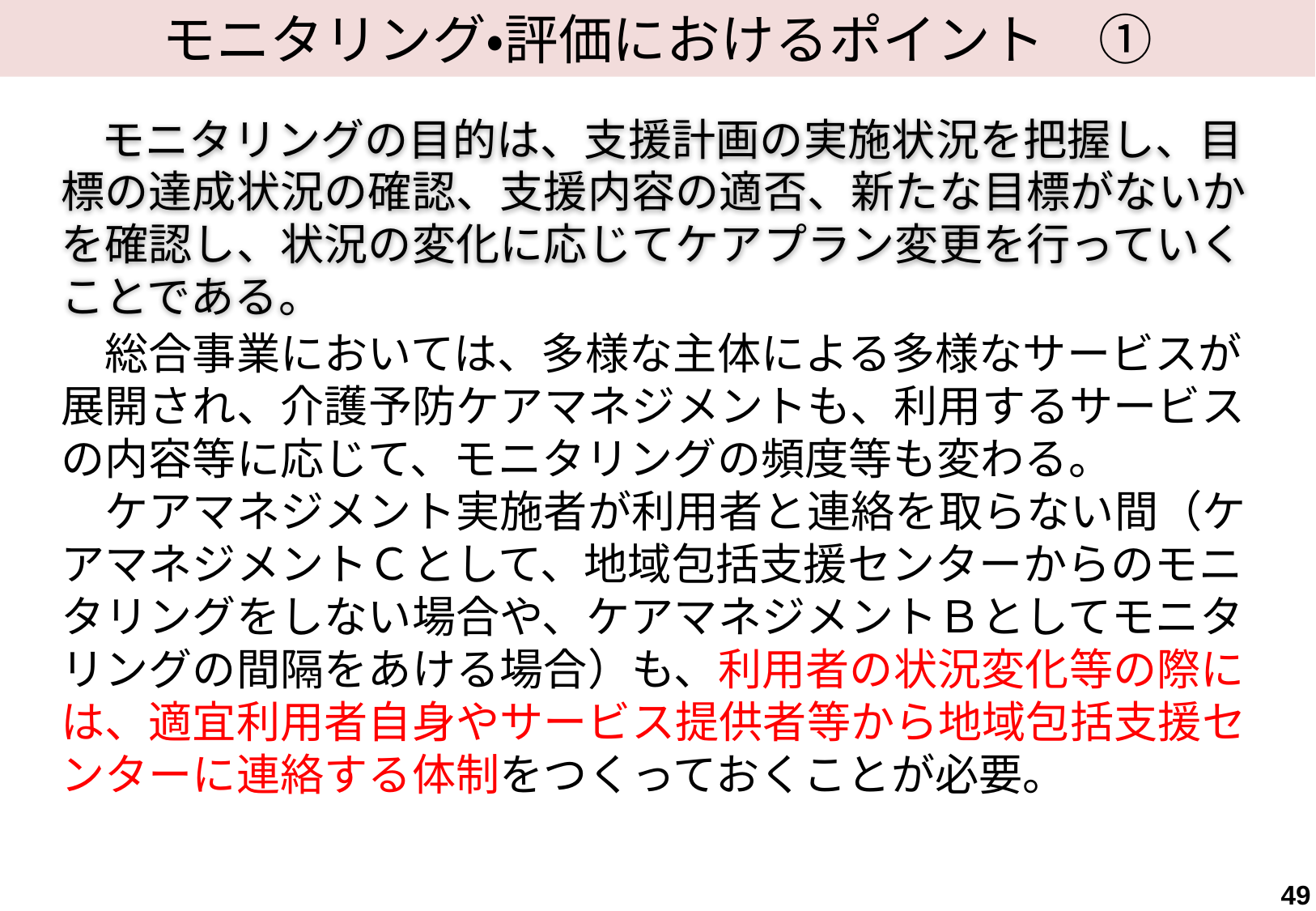

モニタリング・評価におけるポイント　①
　モニタリングの目的は、支援計画の実施状況を把握し、目標の達成状況の確認、支援内容の適否、新たな目標がないかを確認し、状況の変化に応じてケアプラン変更を行っていくことである。
　総合事業においては、多様な主体による多様なサービスが展開され、介護予防ケアマネジメントも、利用するサービスの内容等に応じて、モニタリングの頻度等も変わる。
　ケアマネジメント実施者が利用者と連絡を取らない間（ケアマネジメントＣとして、地域包括支援センターからのモニタリングをしない場合や、ケアマネジメントＢとしてモニタリングの間隔をあける場合）も、利用者の状況変化等の際には、適宜利用者自身やサービス提供者等から地域包括支援センターに連絡する体制をつくっておくことが必要。
49